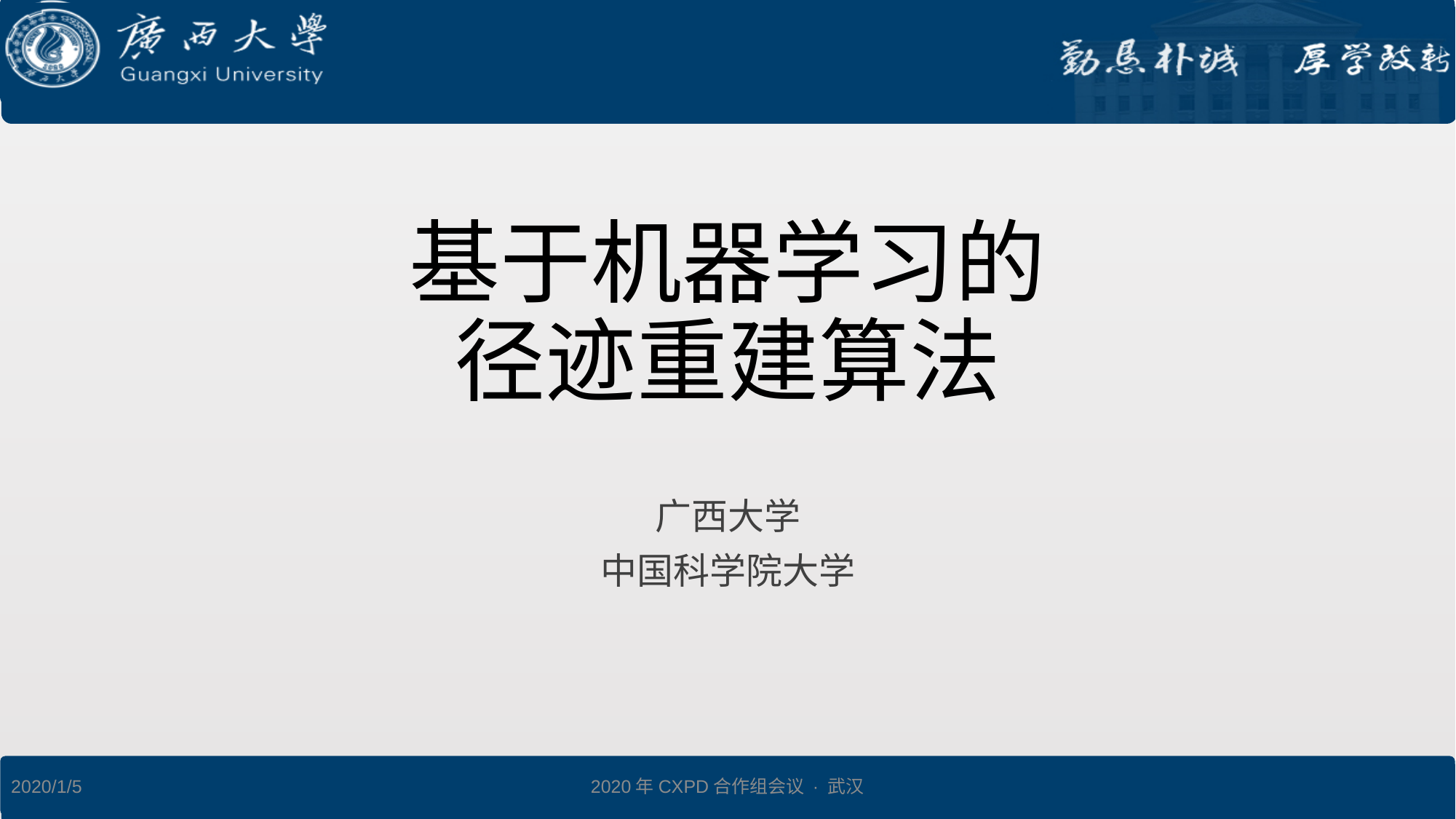

# 基于机器学习的 径迹重建算法
广西大学
中国科学院大学
2020/1/5
1
2020年CXPD合作组会议 · 武汉